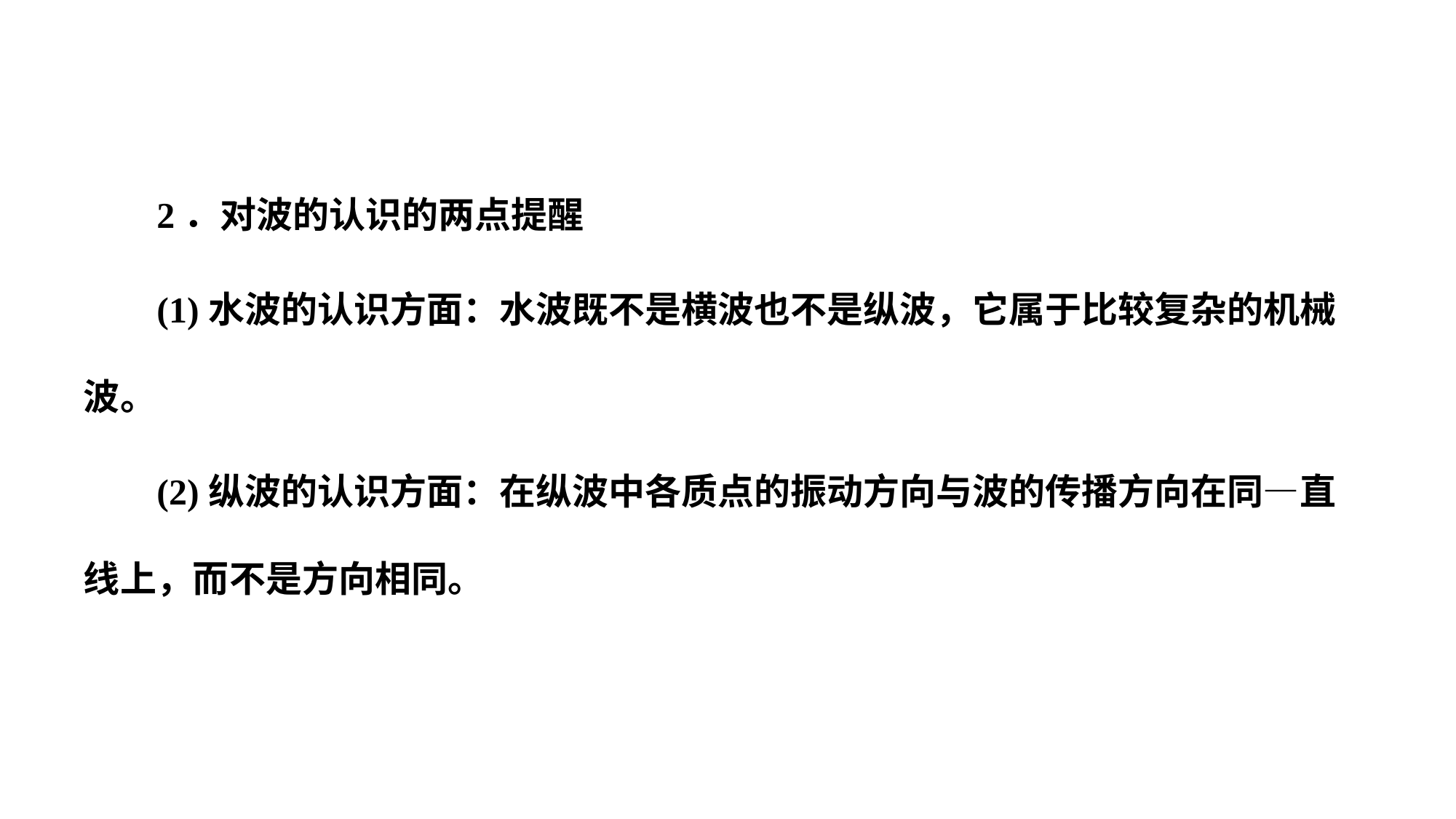

2．对波的认识的两点提醒
(1)水波的认识方面：水波既不是横波也不是纵波，它属于比较复杂的机械波。
(2)纵波的认识方面：在纵波中各质点的振动方向与波的传播方向在同—直线上，而不是方向相同。